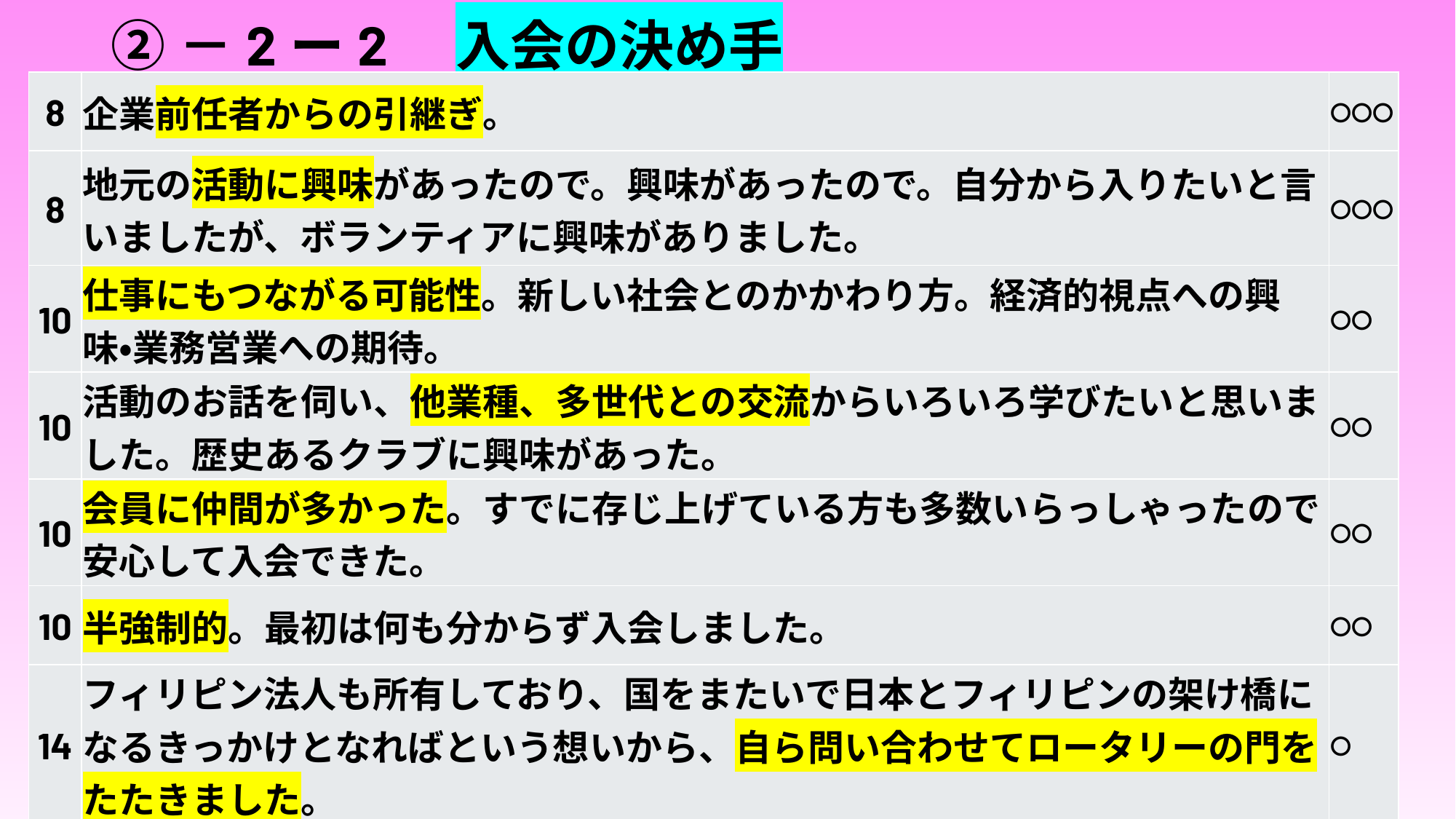

# ②－2ー2　入会の決め手
| 8 | 企業前任者からの引継ぎ。 | 〇〇〇 |
| --- | --- | --- |
| 8 | 地元の活動に興味があったので。興味があったので。自分から入りたいと言いましたが、ボランティアに興味がありました。 | 〇〇〇 |
| 10 | 仕事にもつながる可能性。新しい社会とのかかわり方。経済的視点への興味・業務営業への期待。 | 〇〇 |
| 10 | 活動のお話を伺い、他業種、多世代との交流からいろいろ学びたいと思いました。歴史あるクラブに興味があった。 | 〇〇 |
| 10 | 会員に仲間が多かった。すでに存じ上げている方も多数いらっしゃったので安心して入会できた。 | 〇〇 |
| 10 | 半強制的。最初は何も分からず入会しました。 | 〇〇 |
| 14 | フィリピン法人も所有しており、国をまたいで日本とフィリピンの架け橋になるきっかけとなればという想いから、自ら問い合わせてロータリーの門をたたきました。 | 〇 |
| 14 | 子供（末子）が20歳になったので。 | 〇 |